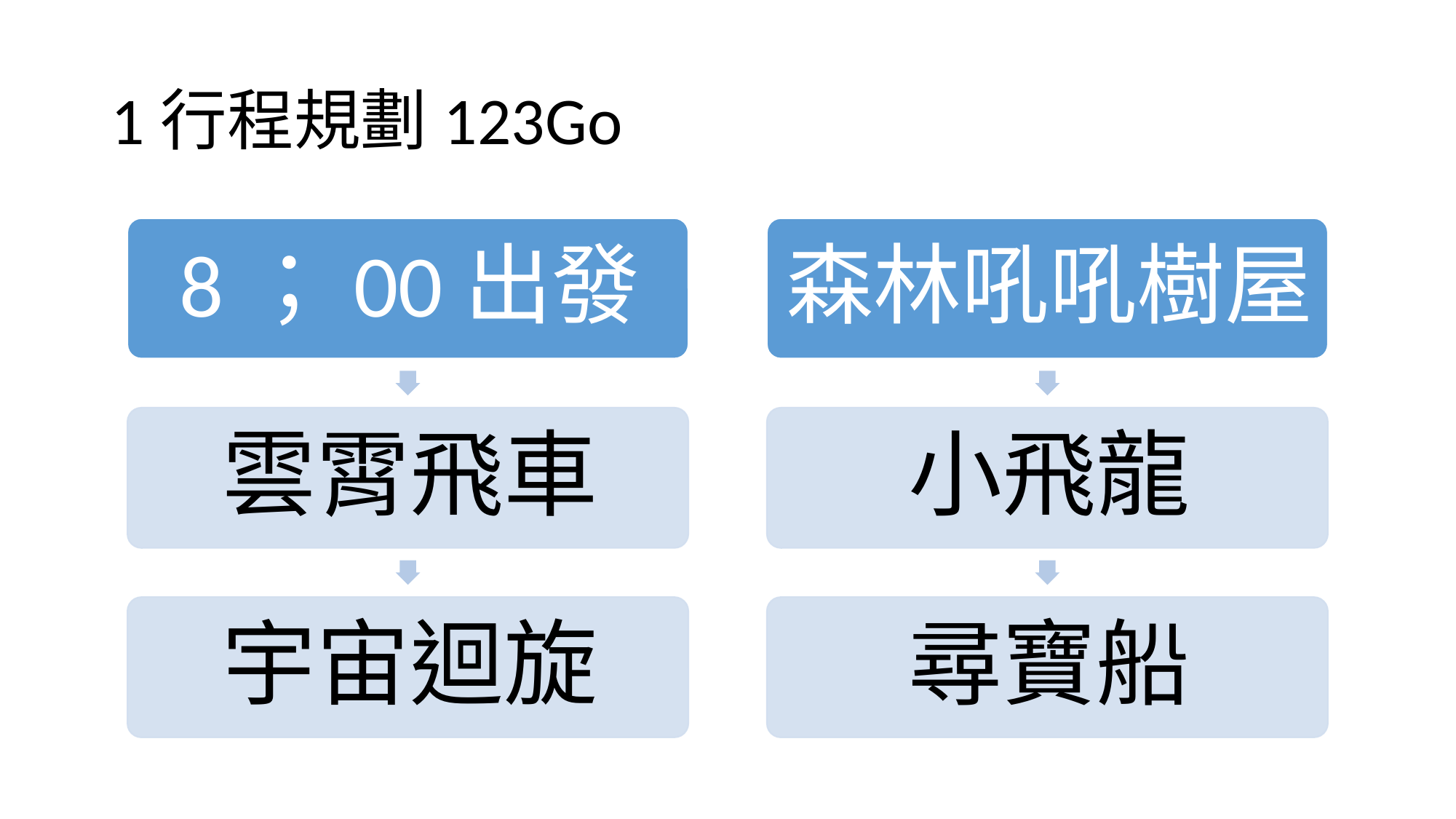

# 1行程規劃123Go
8；00出發
雲霄飛車
宇宙迴旋
森林吼吼樹屋
小飛龍
尋寶船